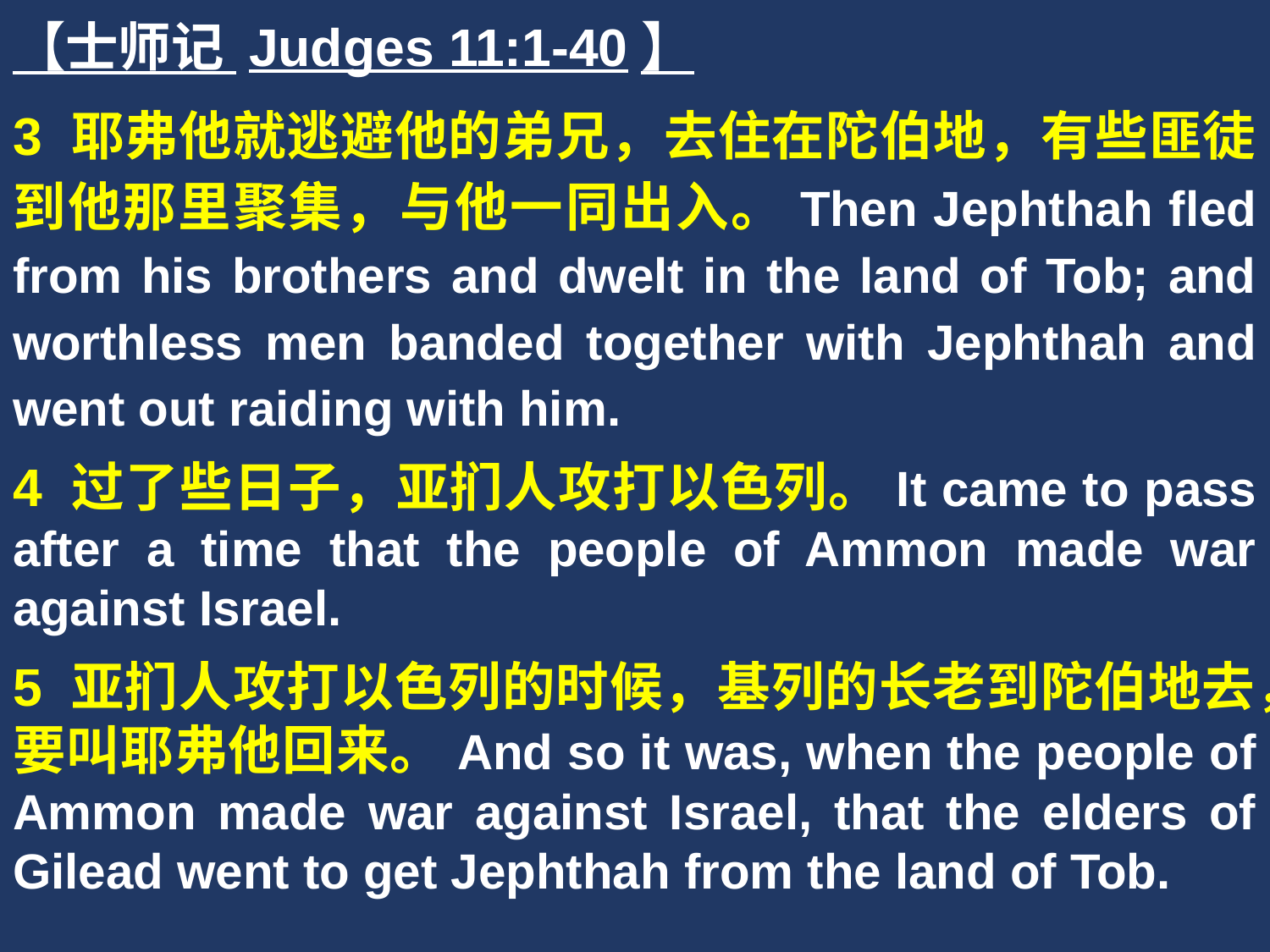

【士师记 Judges 11:1-40】
3 耶弗他就逃避他的弟兄，去住在陀伯地，有些匪徒到他那里聚集，与他一同出入。Then Jephthah fled from his brothers and dwelt in the land of Tob; and worthless men banded together with Jephthah and went out raiding with him.
4 过了些日子，亚扪人攻打以色列。It came to pass after a time that the people of Ammon made war against Israel.
5 亚扪人攻打以色列的时候，基列的长老到陀伯地去，要叫耶弗他回来。And so it was, when the people of Ammon made war against Israel, that the elders of Gilead went to get Jephthah from the land of Tob.